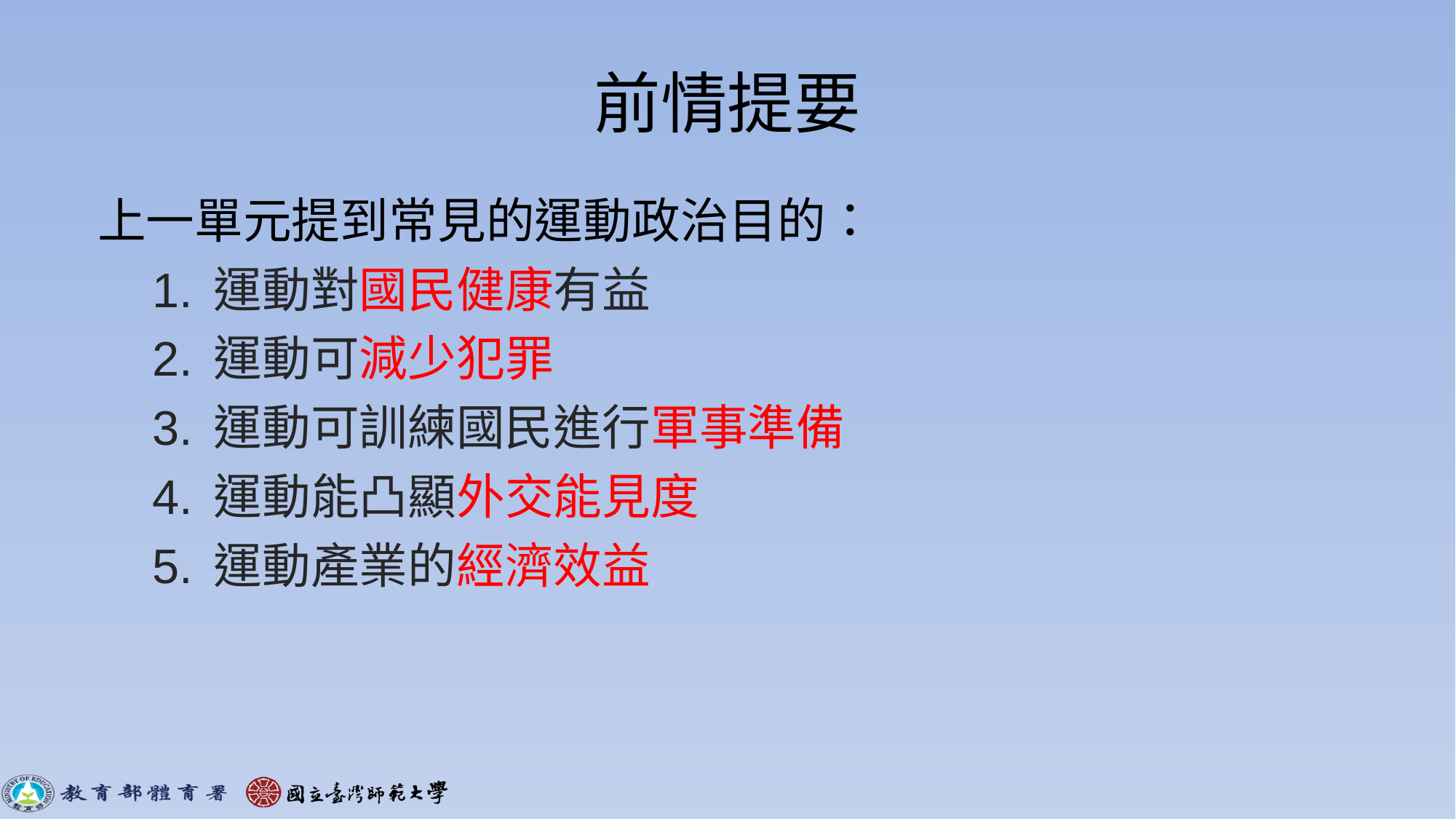

# 前情提要
上一單元提到常見的運動政治目的：
運動對國民健康有益
運動可減少犯罪
運動可訓練國民進行軍事準備
運動能凸顯外交能見度
運動產業的經濟效益